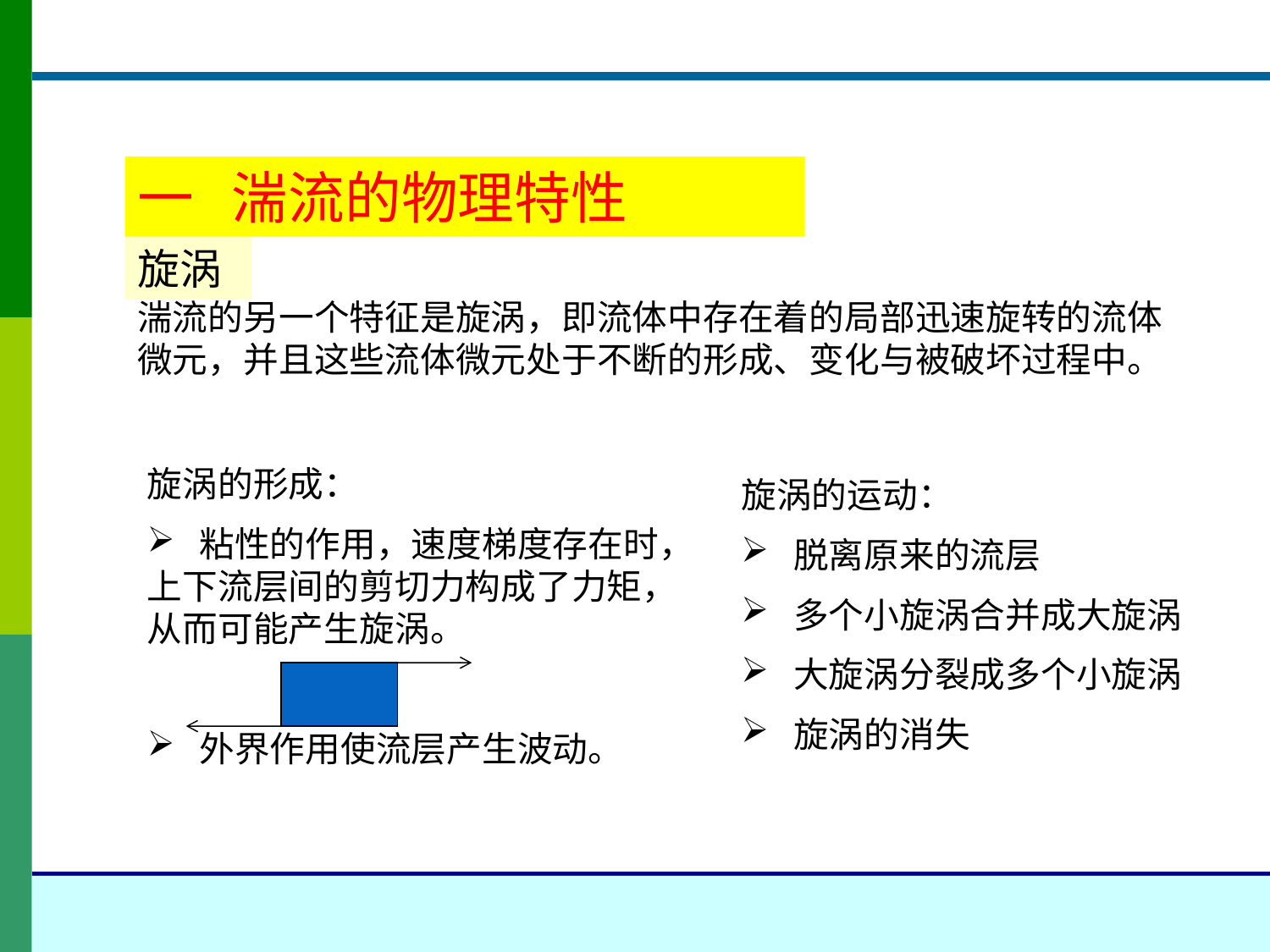

一   湍流的物理特性
旋涡
湍流的另一个特征是旋涡，即流体中存在着的局部迅速旋转的流体微元，并且这些流体微元处于不断的形成、变化与被破坏过程中。

旋涡的形成：
  粘性的作用，速度梯度存在时，上下流层间的剪切力构成了力矩，从而可能产生旋涡。

  外界作用使流层产生波动。
旋涡的运动：
  脱离原来的流层
  多个小旋涡合并成大旋涡
  大旋涡分裂成多个小旋涡
  旋涡的消失